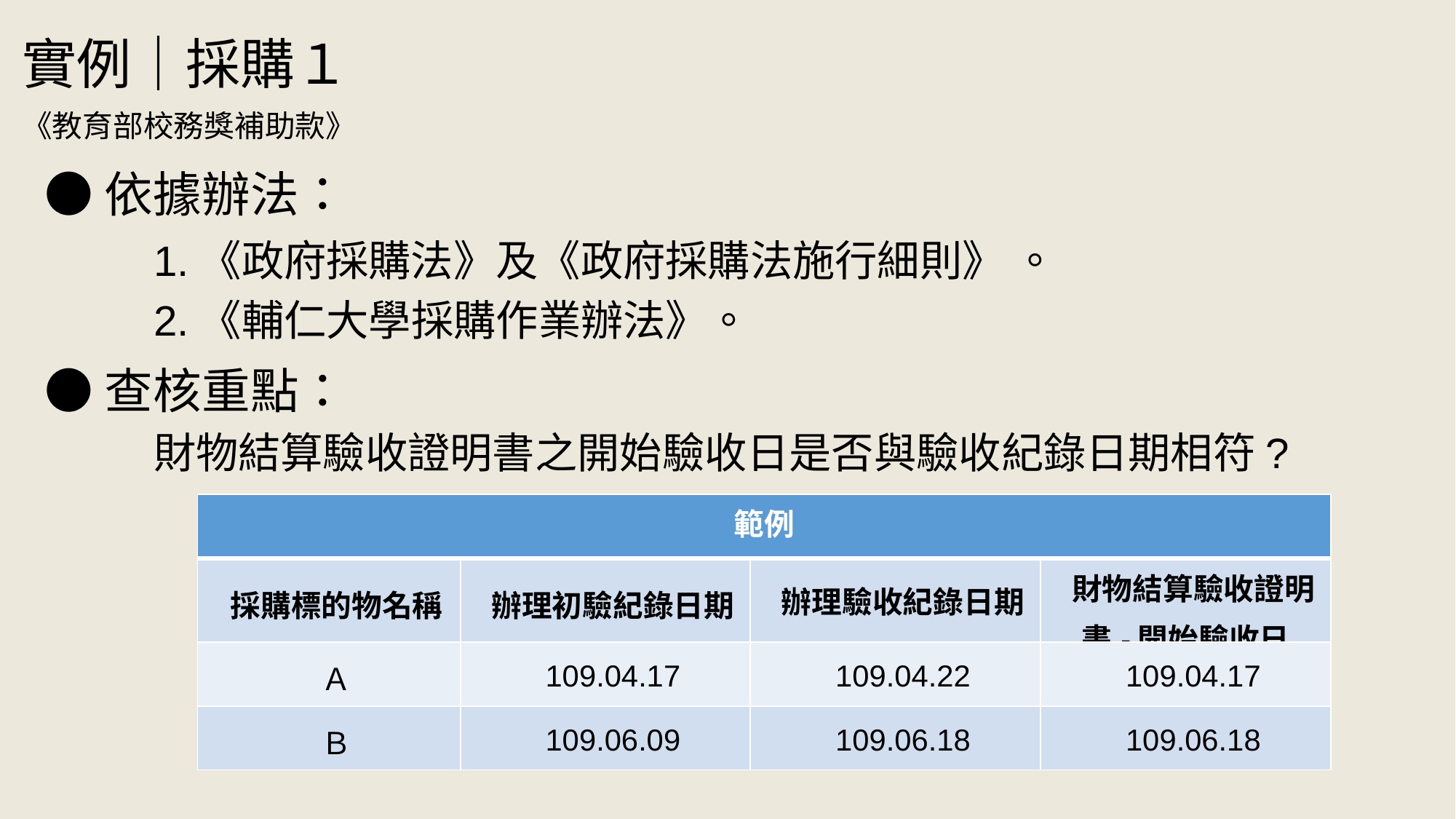

實例｜採購１
《教育部校務獎補助款》
●依據辦法：
1.《政府採購法》及《政府採購法施行細則》 。
2.《輔仁大學採購作業辦法》。
●查核重點：
財物結算驗收證明書之開始驗收日是否與驗收紀錄日期相符?
| 範例 |  |  |  |
| --- | --- | --- | --- |
| 採購標的物名稱 | 辦理初驗紀錄日期 | 辦理驗收紀錄日期 | 財物結算驗收證明書-開始驗收日 |
| Ａ | 109.04.17 | 109.04.22 | 109.04.17 |
| Ｂ | 109.06.09 | 109.06.18 | 109.06.18 |